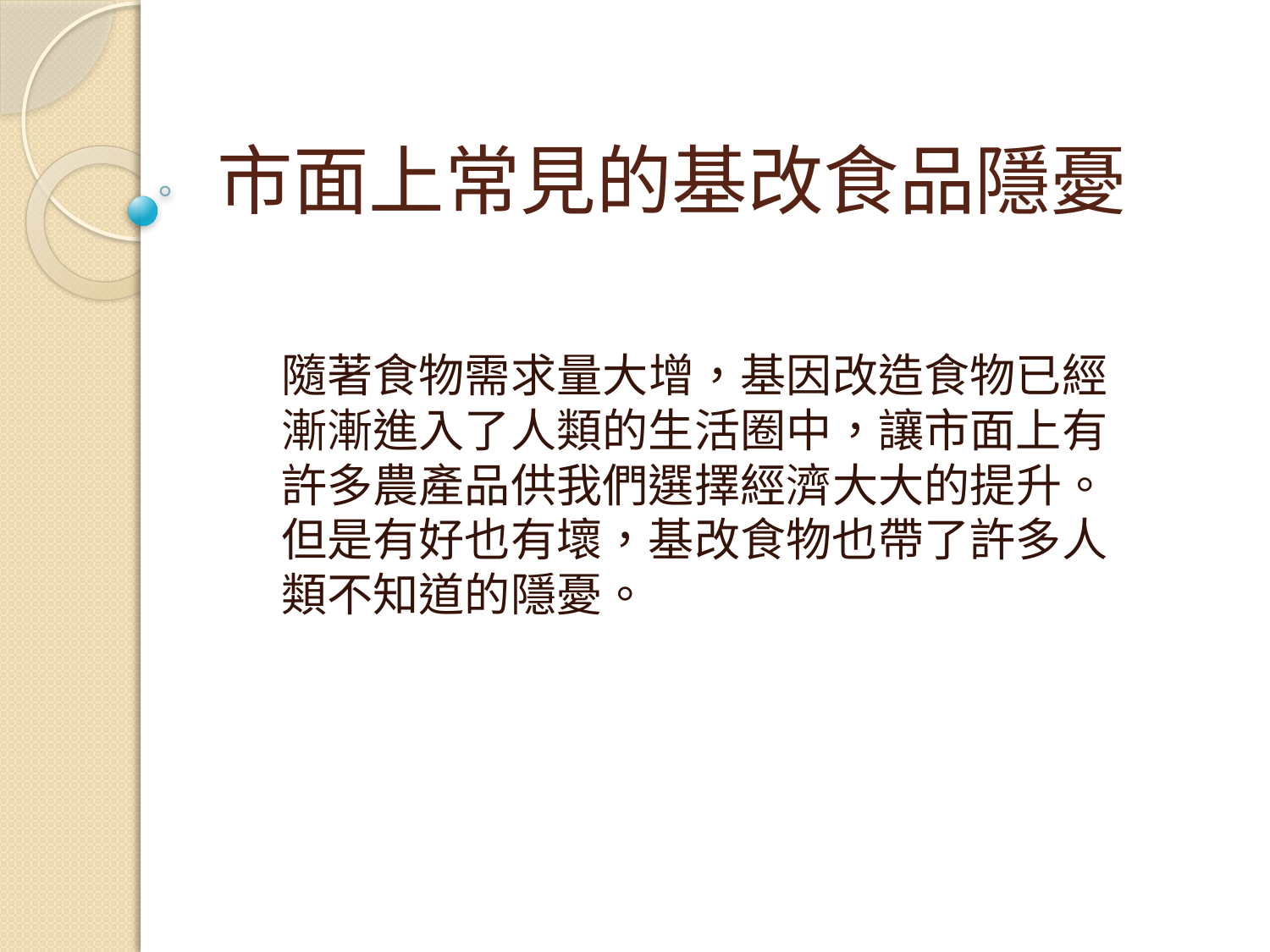

# 市面上常見的基改食品隱憂
隨著食物需求量大增，基因改造食物已經漸漸進入了人類的生活圈中，讓市面上有許多農產品供我們選擇經濟大大的提升。但是有好也有壞，基改食物也帶了許多人類不知道的隱憂。